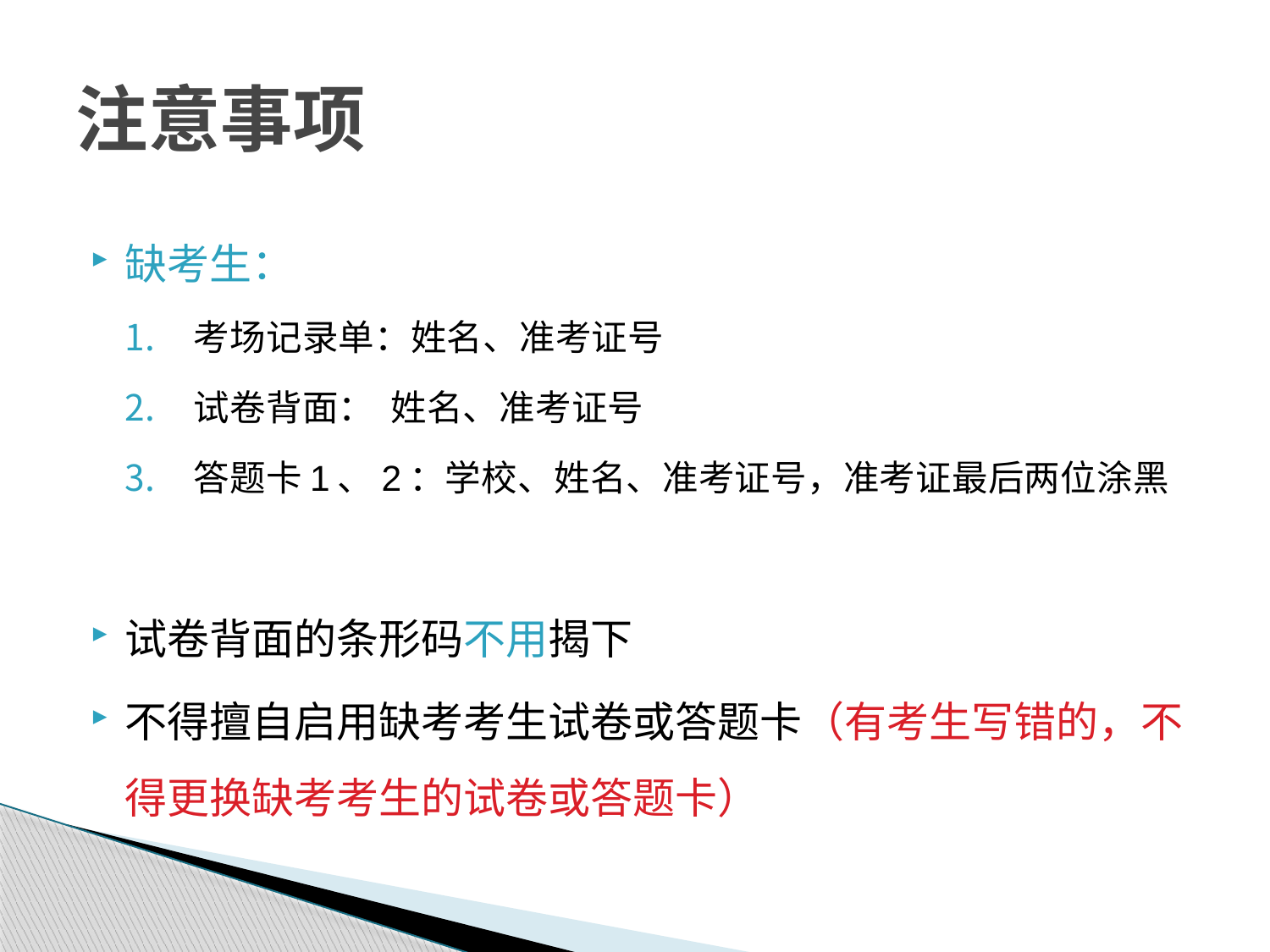

# 注意事项
缺考生：
考场记录单：姓名、准考证号
试卷背面：  姓名、准考证号
答题卡1、2：学校、姓名、准考证号，准考证最后两位涂黑

试卷背面的条形码不用揭下
不得擅自启用缺考考生试卷或答题卡（有考生写错的，不得更换缺考考生的试卷或答题卡）